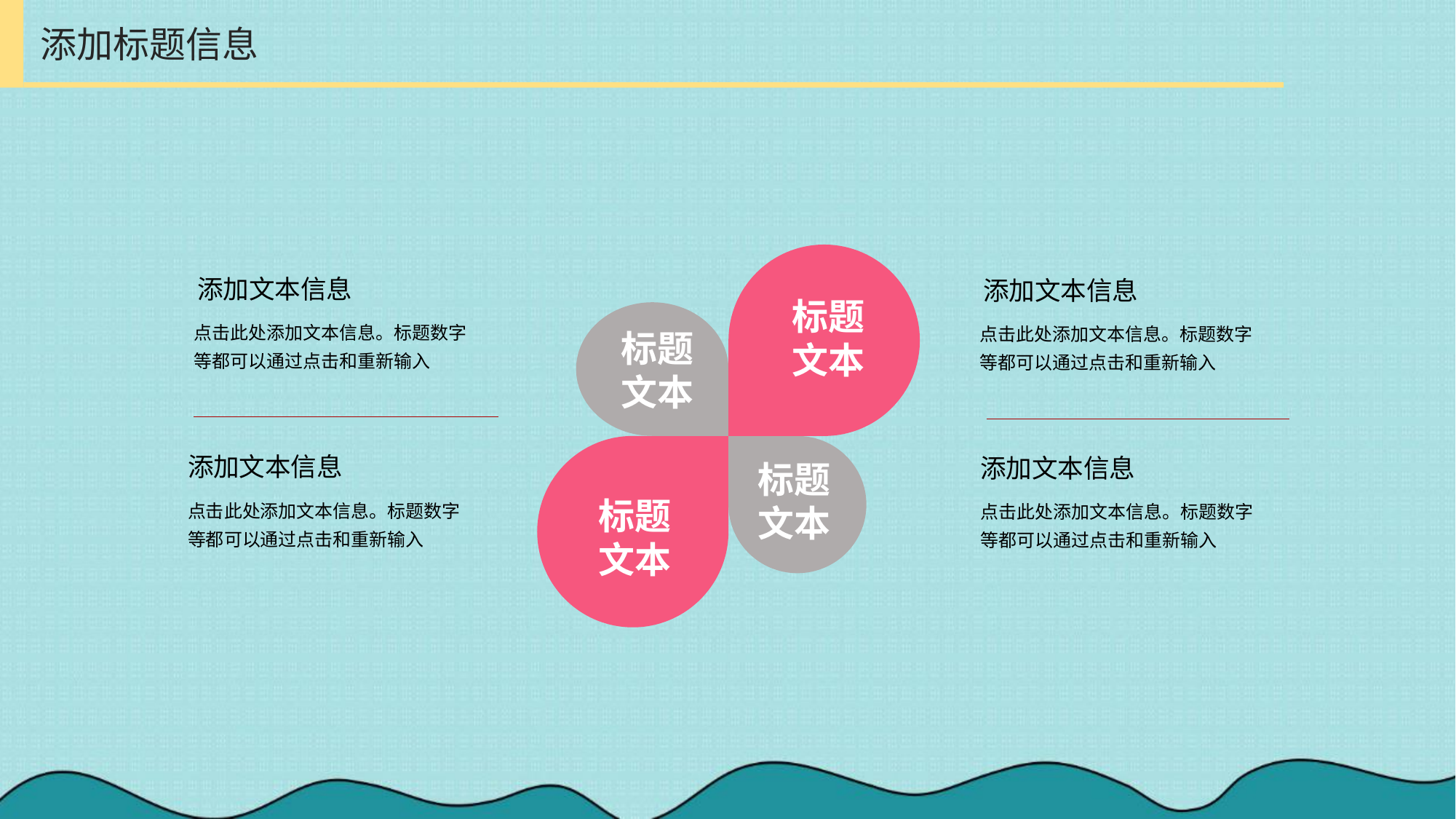

添加标题信息

添加文本信息
添加文本信息
标题文本

点击此处添加文本信息。标题数字等都可以通过点击和重新输入
点击此处添加文本信息。标题数字等都可以通过点击和重新输入
标题文本

添加文本信息
添加文本信息
标题文本
点击此处添加文本信息。标题数字等都可以通过点击和重新输入
标题文本
点击此处添加文本信息。标题数字等都可以通过点击和重新输入